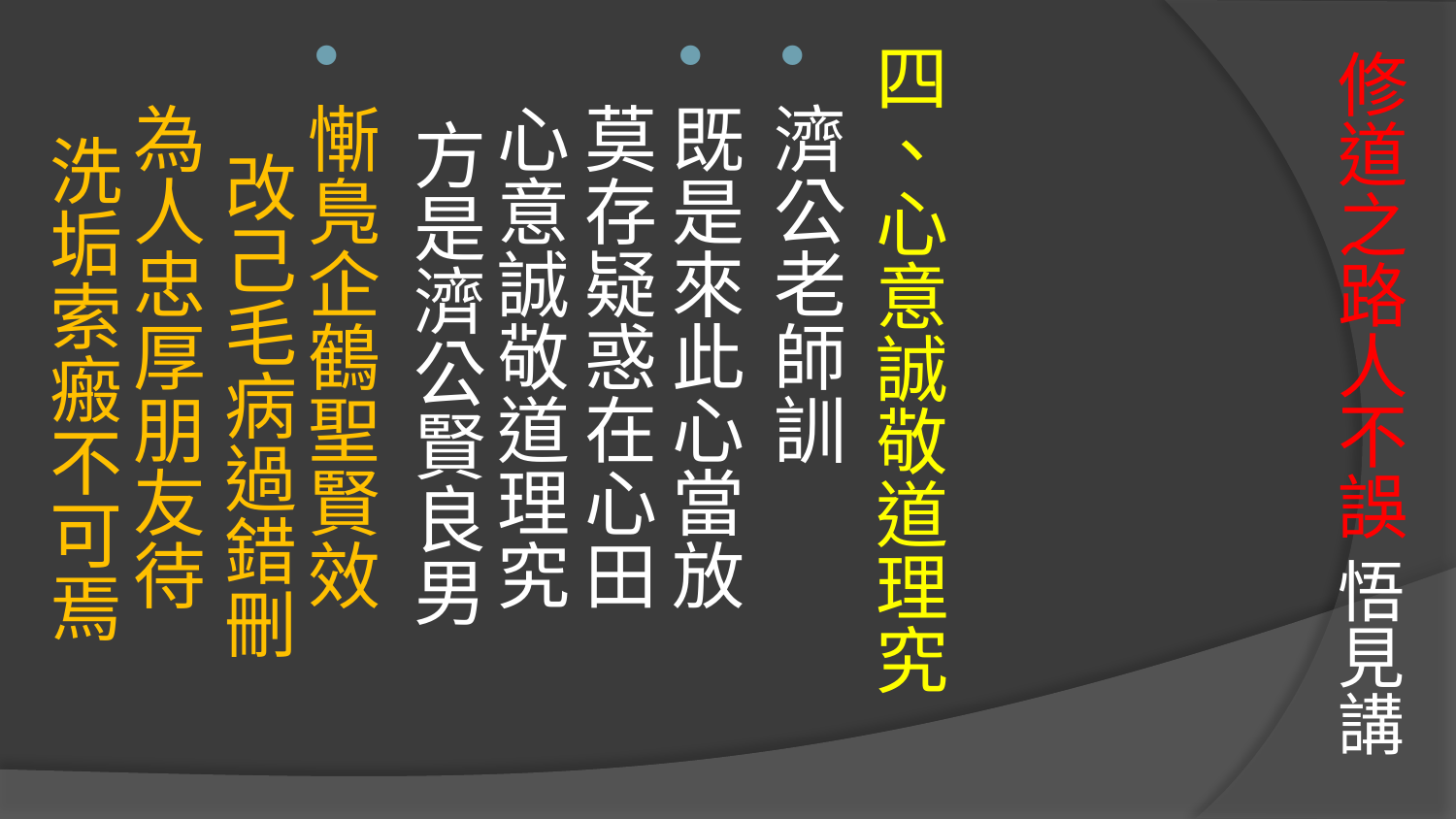

# 修道之路人不誤 悟見講
四、心意誠敬道理究
濟公老師訓
既是來此心當放　       莫存疑惑在心田　
心意誠敬道理究　        方是濟公賢良男
慚鳬企鶴聖賢效　          改己毛病過錯刪　
為人忠厚朋友待　         洗垢索瘢不可焉